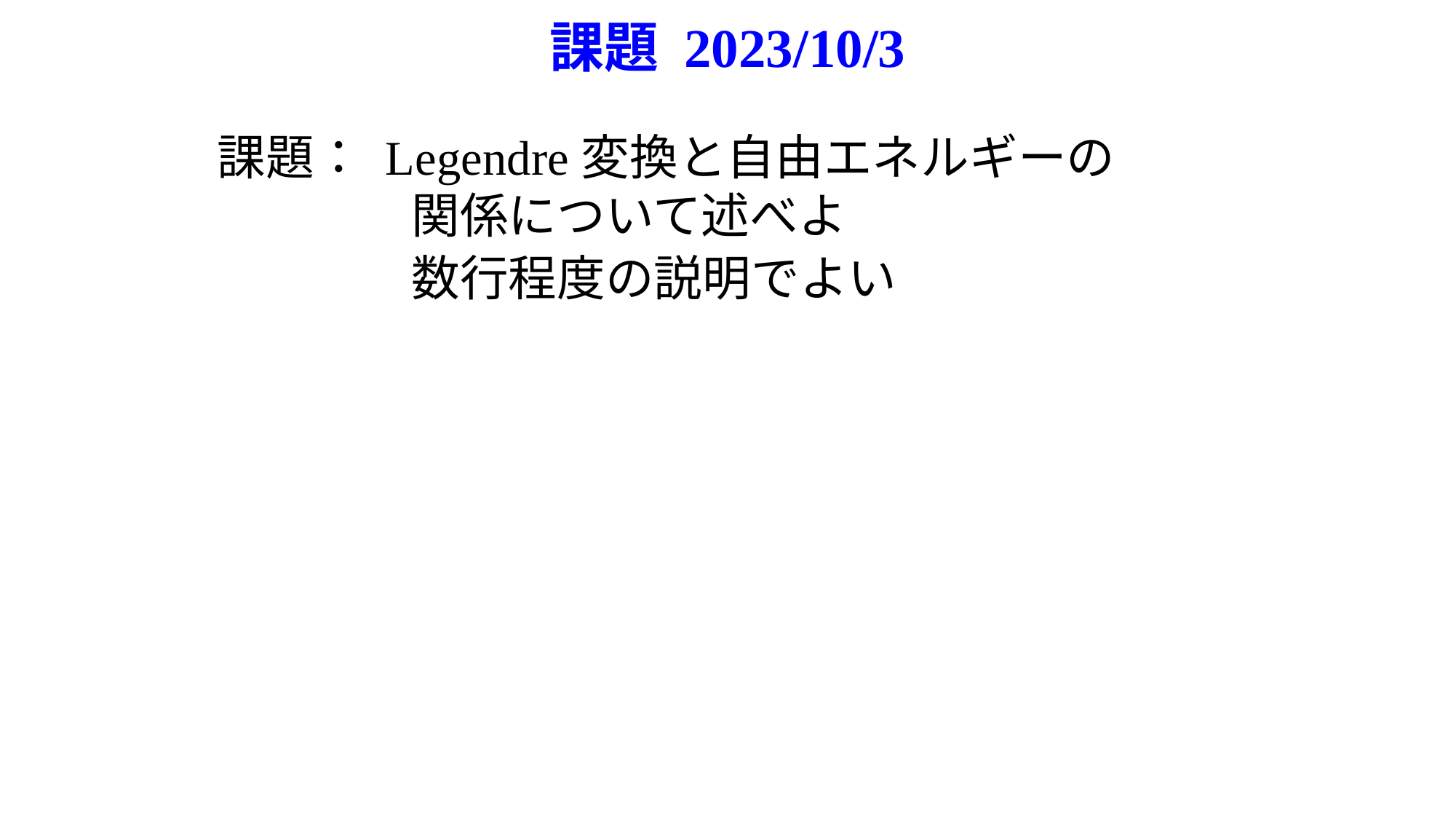

# 課題 2023/10/3
課題： Legendre変換と自由エネルギーの
　　　　関係について述べよ
　　　　数行程度の説明でよい